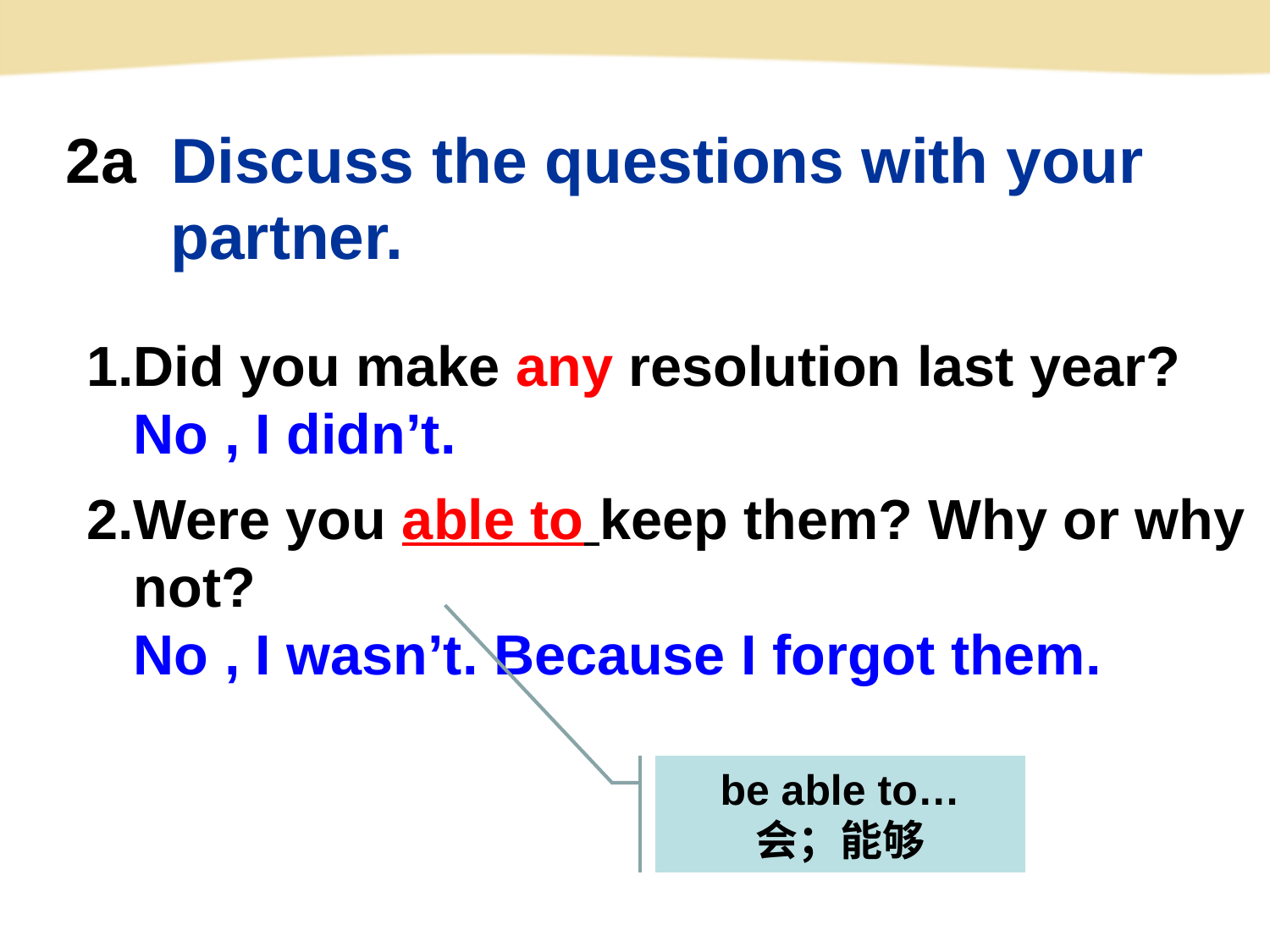

2a  Discuss the questions with your
      partner.
1.Did you make any resolution last year?
   No , I didn’t.

2.Were you able to keep them? Why or why
   not?
   No , I wasn’t. Because I forgot them.
be able to…
会；能够